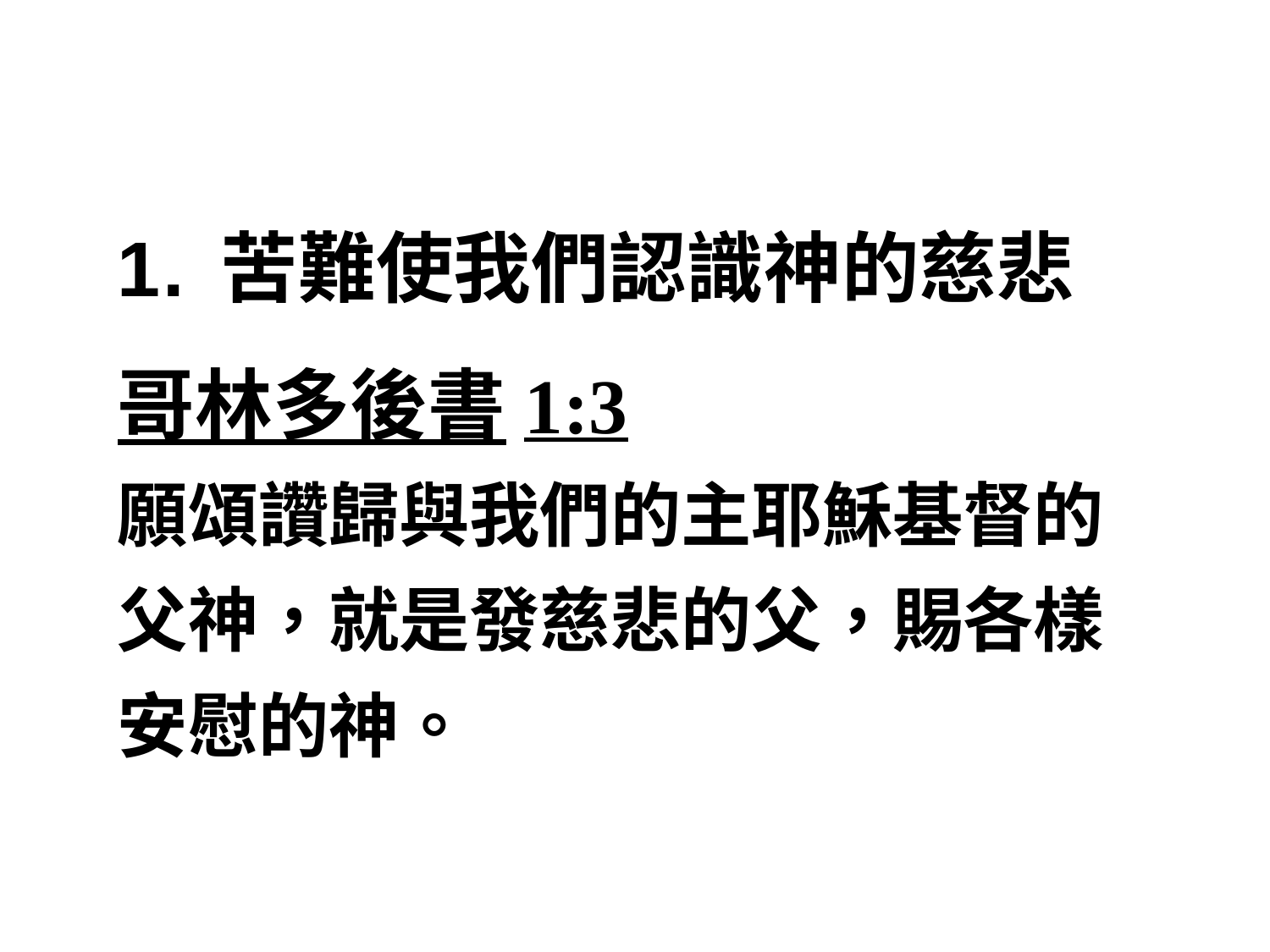

苦難使我們認識神的慈悲

哥林多後書1:3
願頌讚歸與我們的主耶穌基督的父神，就是發慈悲的父，賜各樣安慰的神。